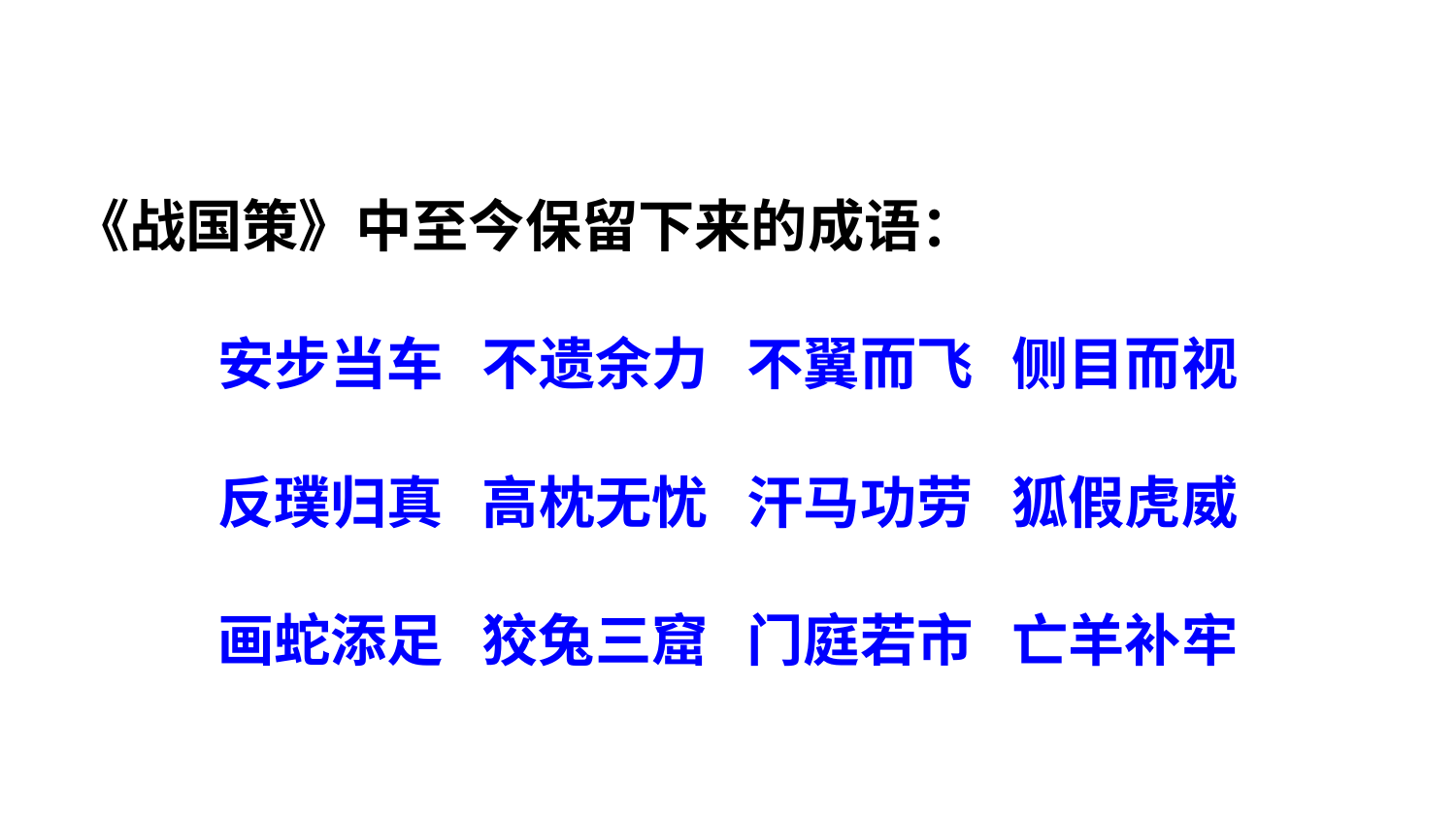

《战国策》中至今保留下来的成语：
安步当车   不遗余力   不翼而飞   侧目而视
反璞归真   高枕无忧   汗马功劳   狐假虎威
画蛇添足   狡兔三窟   门庭若市   亡羊补牢